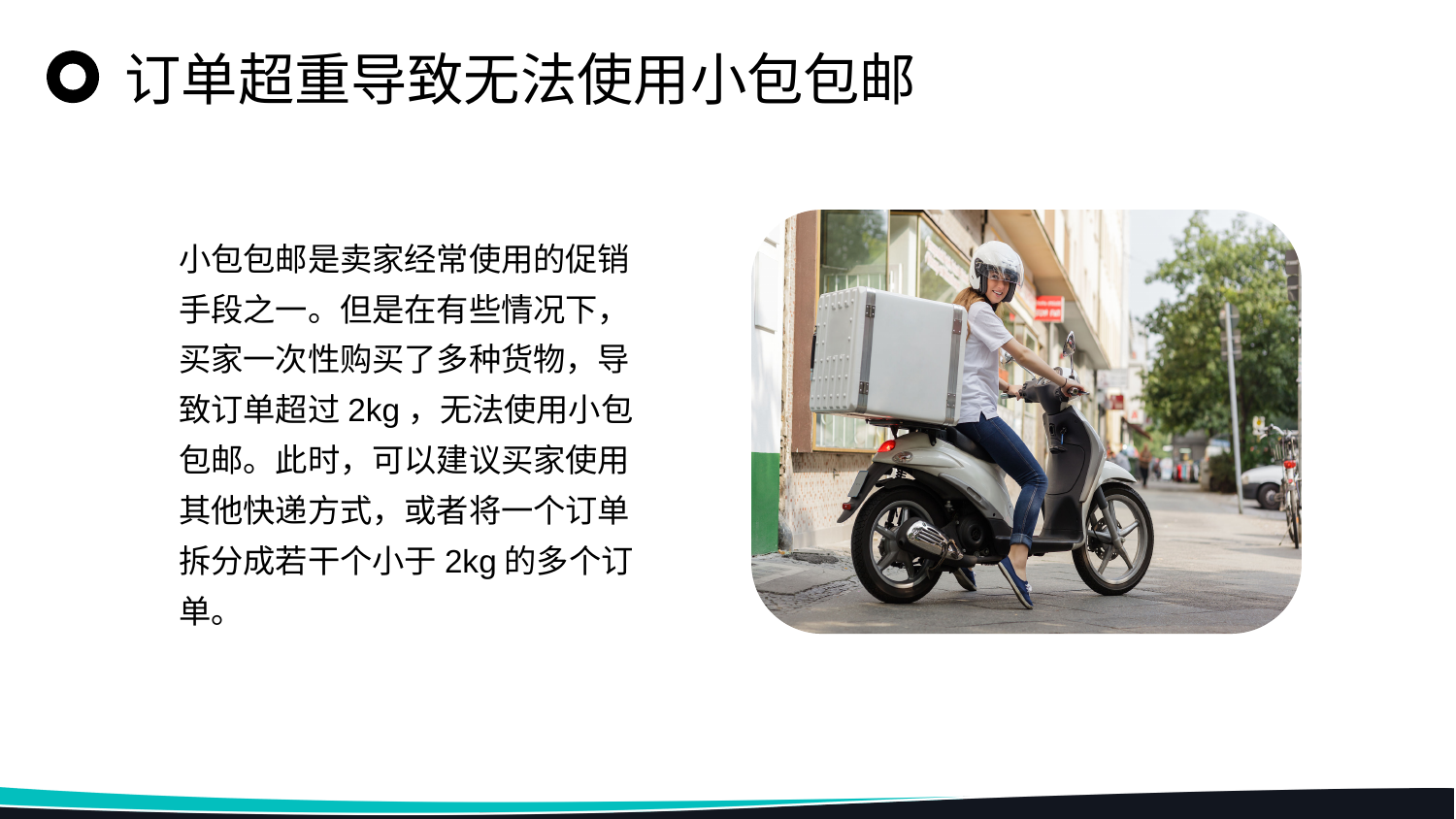

订单超重导致无法使用小包包邮

小包包邮是卖家经常使用的促销手段之一。但是在有些情况下，买家一次性购买了多种货物，导致订单超过2kg，无法使用小包包邮。此时，可以建议买家使用其他快递方式，或者将一个订单拆分成若干个小于2kg的多个订单。